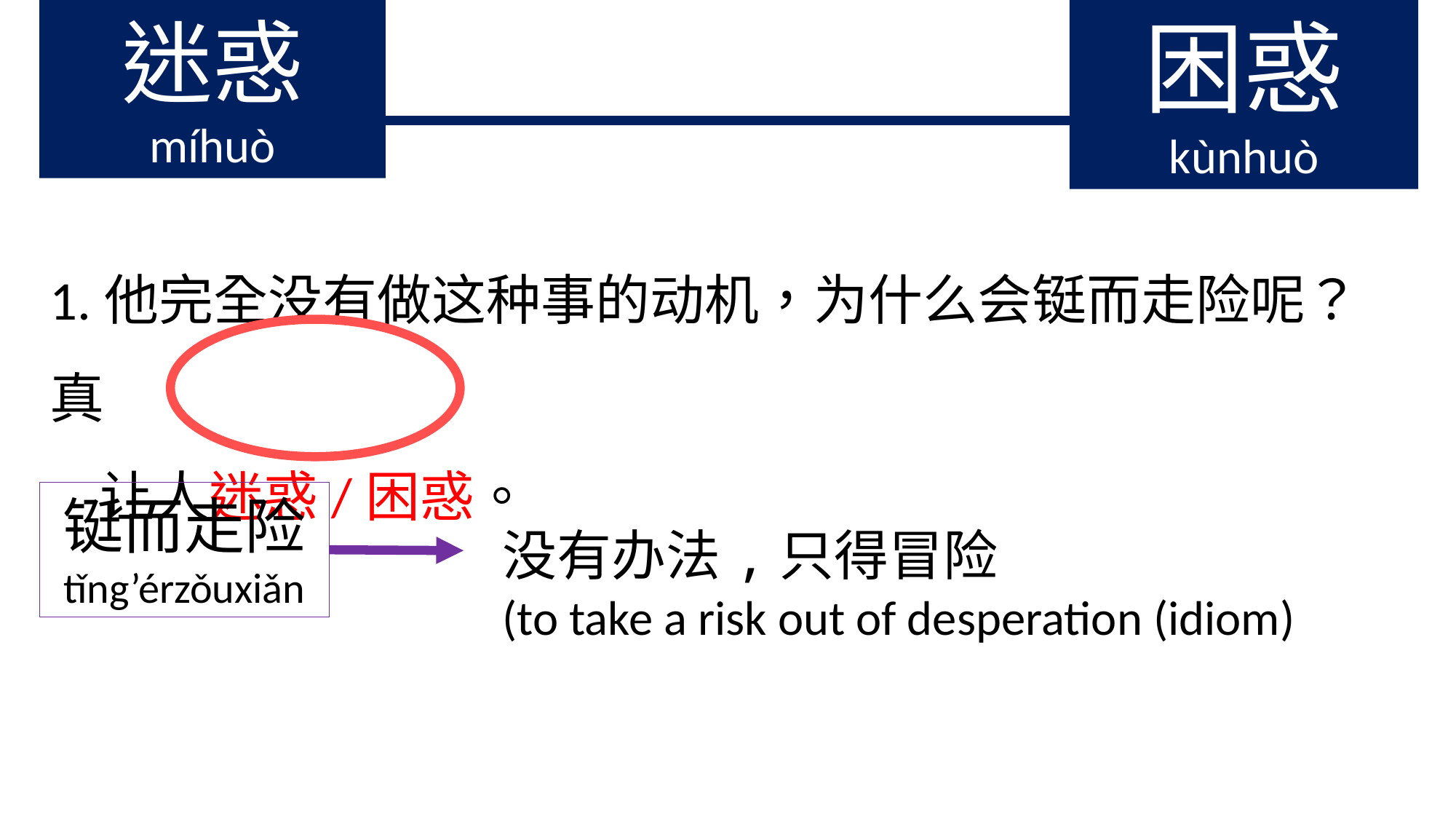

迷惑
míhuò
困惑
kùnhuò
1.他完全没有做这种事的动机，为什么会铤而走险呢？真
   让人迷惑/困惑。

铤而走险
tǐng’érzǒuxiǎn
没有办法,只得冒险
(to take a risk out of desperation (idiom)